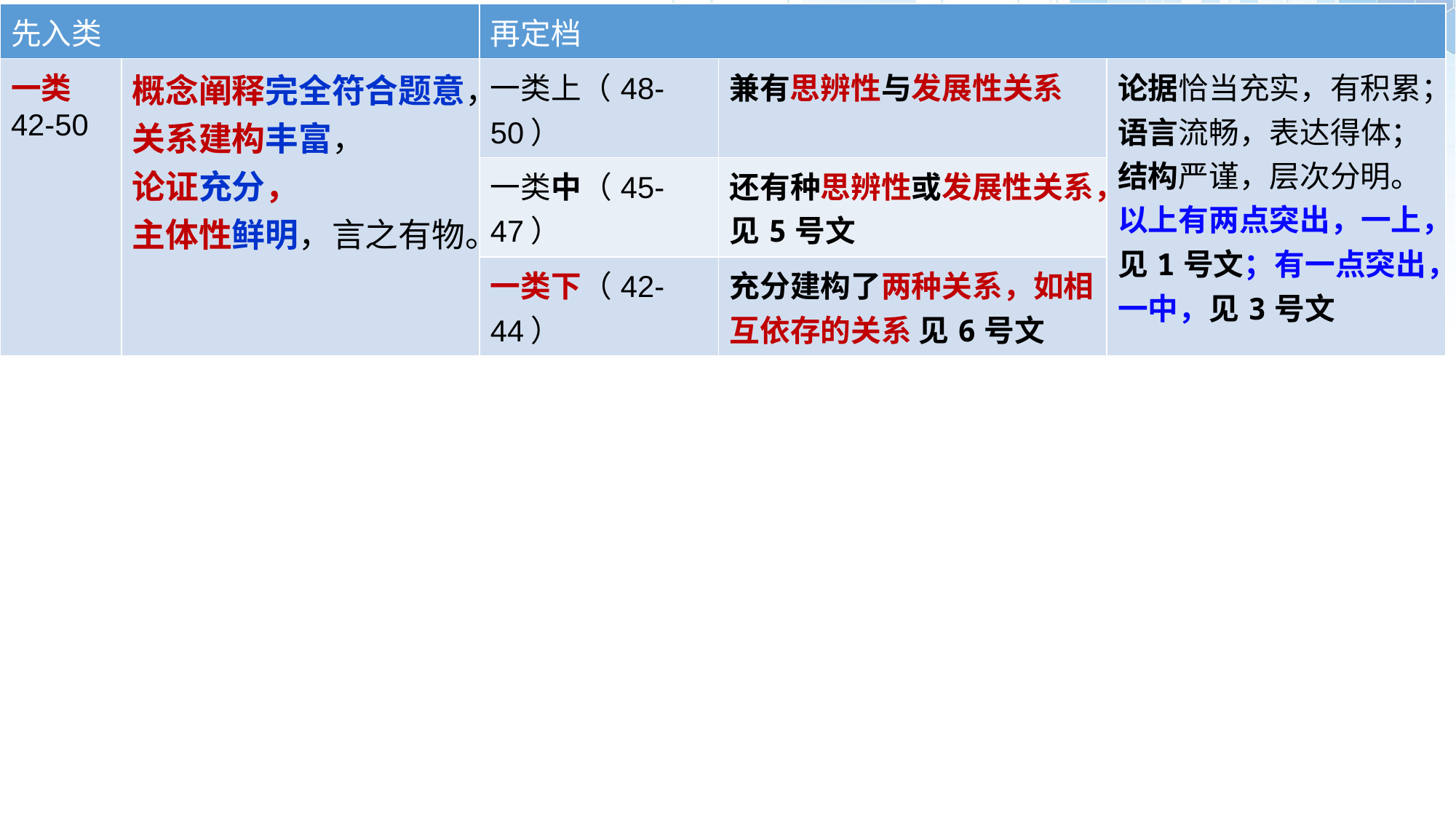

| 先入类 |  | 再定档 |  |  |
| --- | --- | --- | --- | --- |
| 一类 42-50 | 概念阐释完全符合题意， 关系建构丰富， 论证充分， 主体性鲜明，言之有物。 | 一类上（48-50） | 兼有思辨性与发展性关系 | 论据恰当充实，有积累； 语言流畅，表达得体；结构严谨，层次分明。 以上有两点突出，一上，见1号文；有一点突出，一中，见3号文 |
|  |  | 一类中（45-47） | 还有种思辨性或发展性关系，见5号文 |  |
|  |  | 一类下（42-44） | 充分建构了两种关系，如相互依存的关系 见6号文 |  |